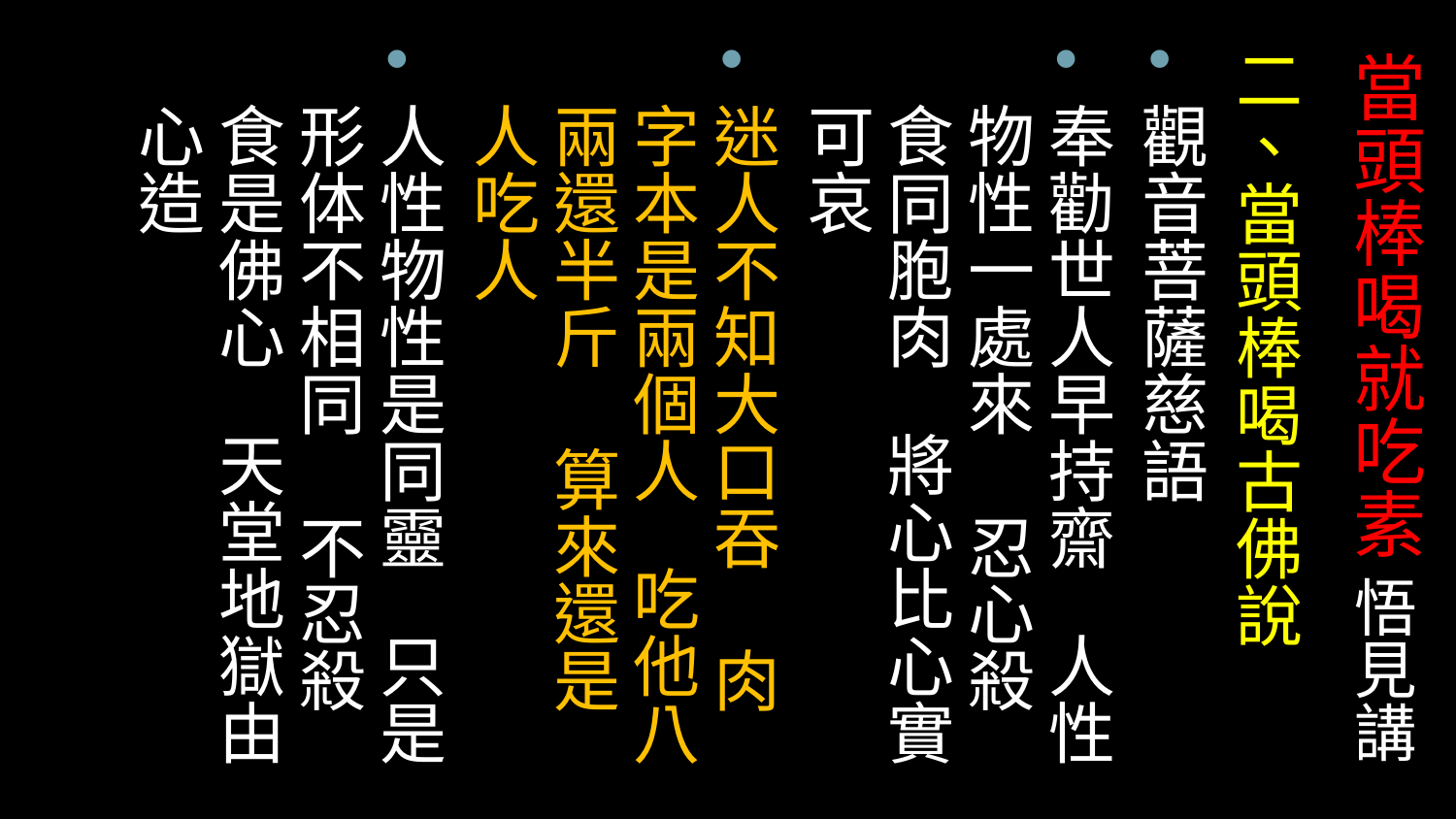

二、當頭棒喝古佛說
觀音菩薩慈語
奉勸世人早持齋    人性物性一處來     忍心殺食同胞肉    將心比心實可哀
迷人不知大口吞     肉字本是兩個人    吃他八兩還半斤     算來還是人吃人
人性物性是同靈    只是形体不相同     不忍殺食是佛心    天堂地獄由心造

# 當頭棒喝就吃素 悟見講